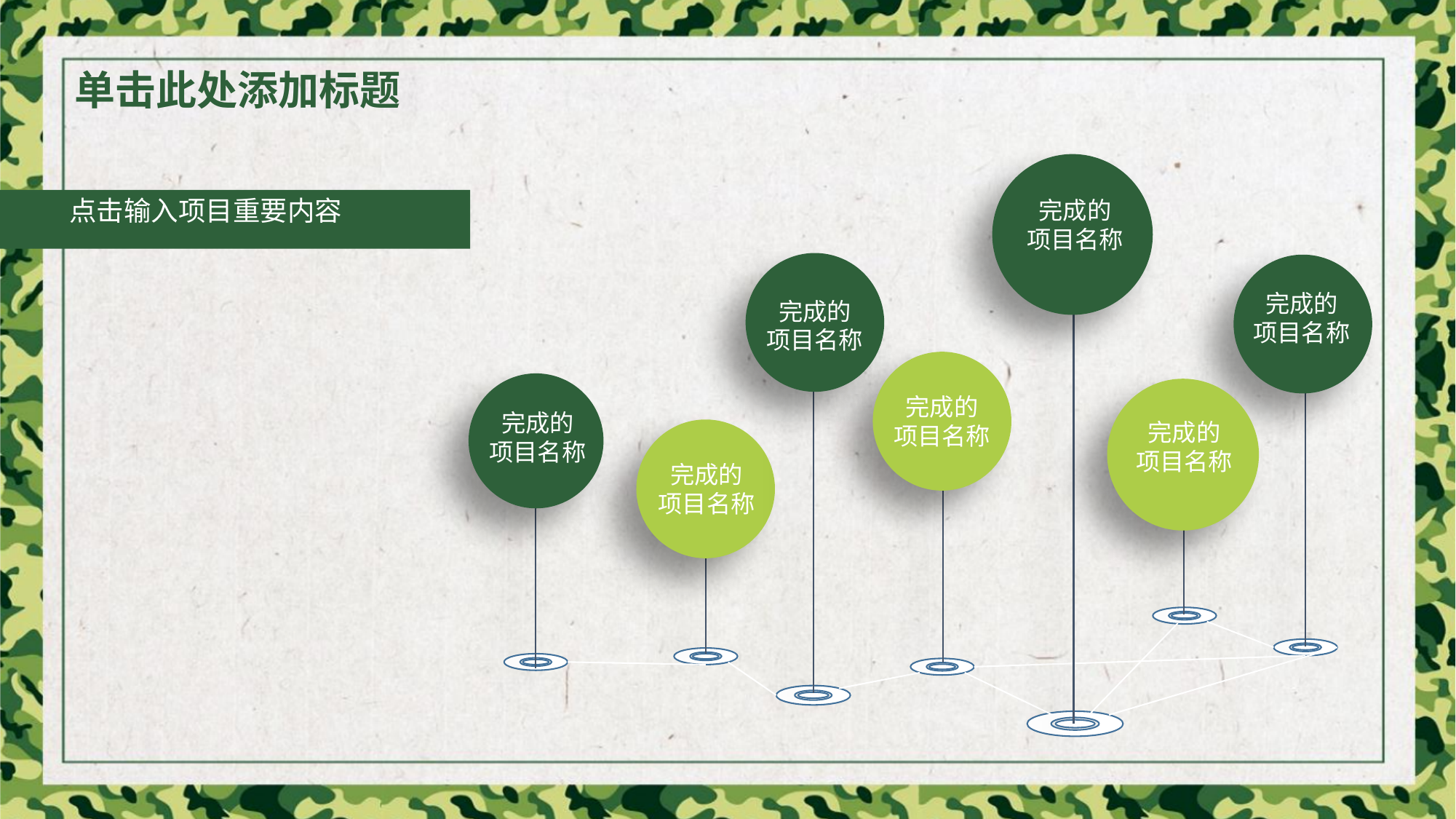

单击此处添加标题

点击输入项目重要内容

完成的
项目名称

完成的
项目名称
完成的
项目名称

完成的
项目名称
完成的
项目名称
完成的
项目名称

完成的
项目名称